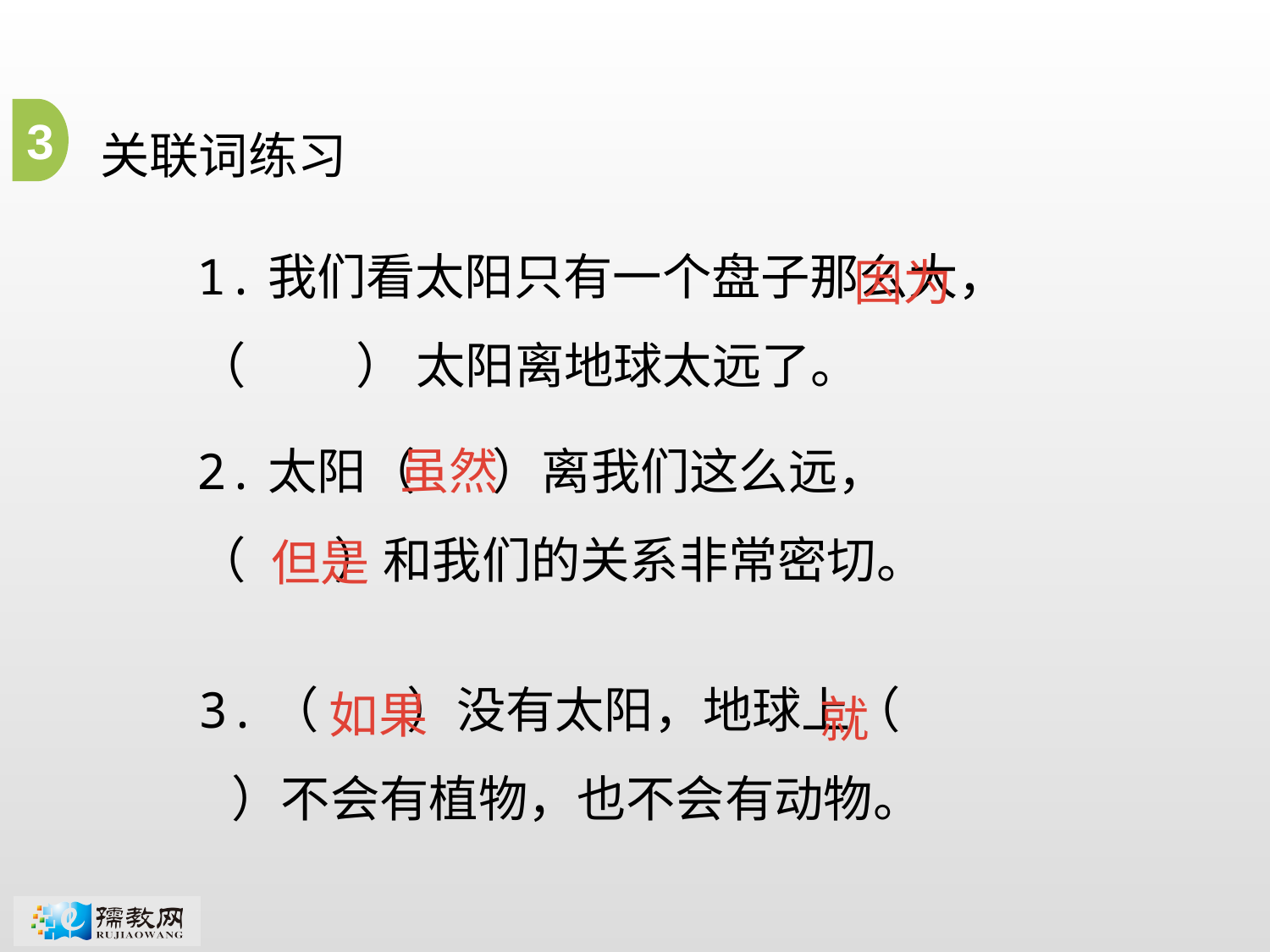

关联词练习
3
1.我们看太阳只有一个盘子那么大，（          ） 太阳离地球太远了。

因为
2.太阳（       ）离我们这么远，（        ）和我们的关系非常密切。
虽然
但是
3.（        ）没有太阳，地球上（     ）不会有植物，也不会有动物。
如果
就